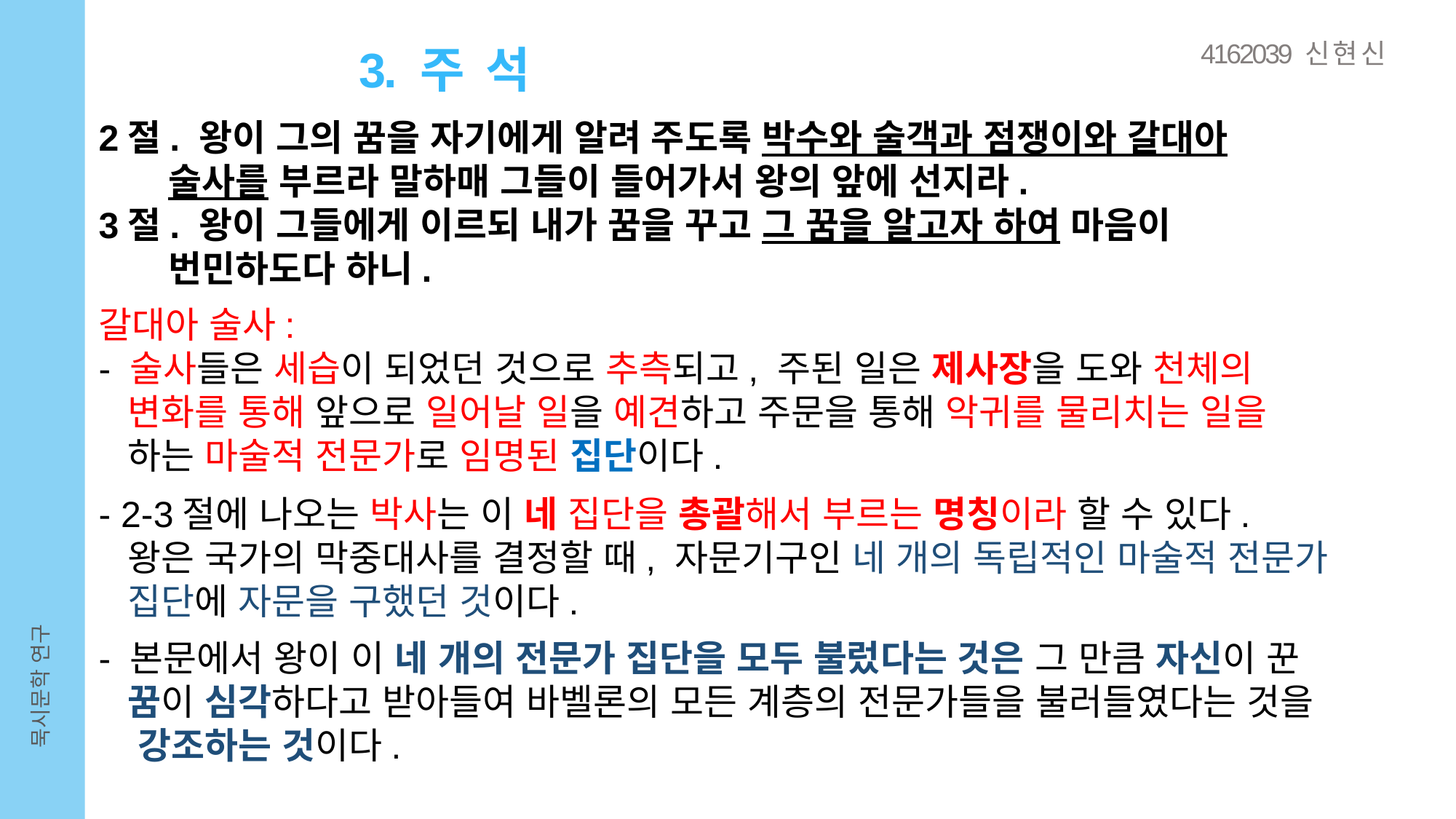

4162039 신 현 신
3. 주  석
2절. 왕이 그의 꿈을 자기에게 알려 주도록 박수와 술객과 점쟁이와 갈대아
      술사를 부르라 말하매 그들이 들어가서 왕의 앞에 선지라.
3절. 왕이 그들에게 이르되 내가 꿈을 꾸고 그 꿈을 알고자 하여 마음이
      번민하도다 하니.

갈대아 술사:
- 술사들은 세습이 되었던 것으로 추측되고, 주된 일은 제사장을 도와 천체의
  변화를 통해 앞으로 일어날 일을 예견하고 주문을 통해 악귀를 물리치는 일을
  하는 마술적 전문가로 임명된 집단이다.

- 2-3절에 나오는 박사는 이 네 집단을 총괄해서 부르는 명칭이라 할 수 있다.
  왕은 국가의 막중대사를 결정할 때, 자문기구인 네 개의 독립적인 마술적 전문가
  집단에 자문을 구했던 것이다.

- 본문에서 왕이 이 네 개의 전문가 집단을 모두 불렀다는 것은 그 만큼 자신이 꾼
  꿈이 심각하다고 받아들여 바벨론의 모든 계층의 전문가들을 불러들였다는 것을
   강조하는 것이다.
묵시문학 연구